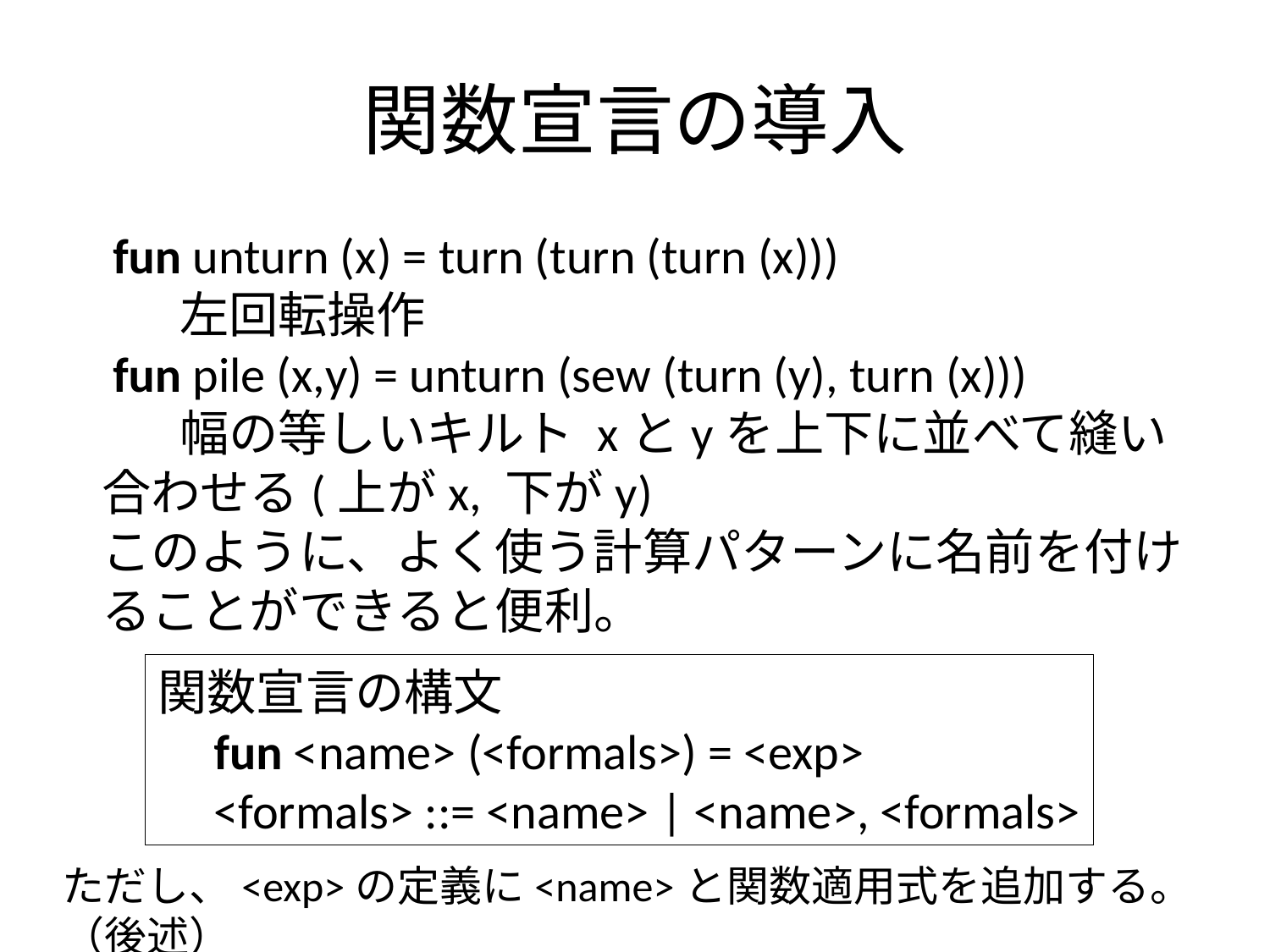

# 関数宣言の導入
 fun unturn (x) = turn (turn (turn (x)))
      左回転操作
 fun pile (x,y) = unturn (sew (turn (y), turn (x)))
      幅の等しいキルト xとyを上下に並べて縫い合わせる(上がx, 下がy)
このように、よく使う計算パターンに名前を付けることができると便利。
関数宣言の構文
     fun <name> (<formals>) = <exp>
     <formals> ::= <name> | <name>, <formals>
ただし、<exp>の定義に<name>と関数適用式を追加する。（後述）